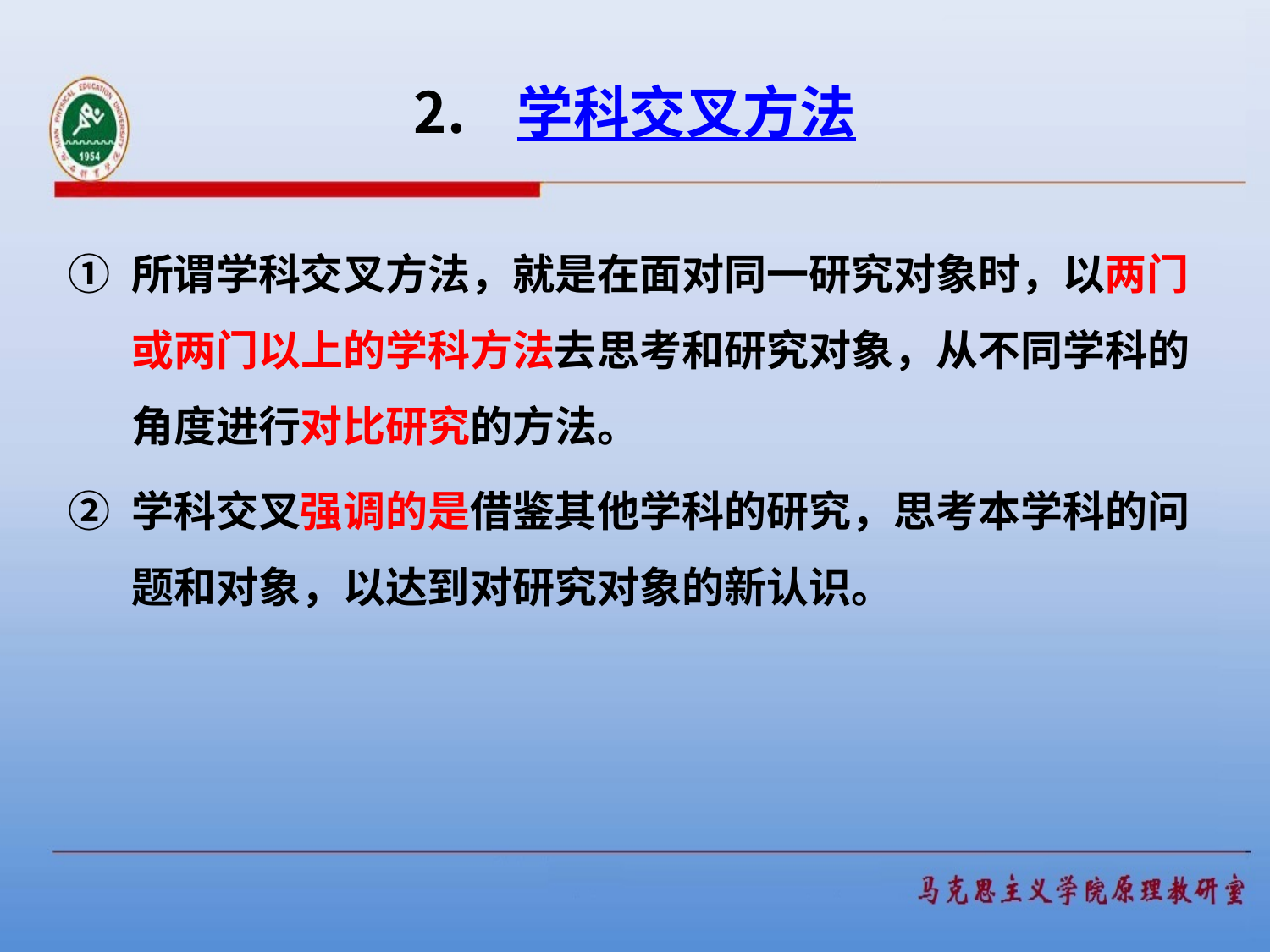

# 学科交叉方法
所谓学科交叉方法，就是在面对同一研究对象时，以两门或两门以上的学科方法去思考和研究对象，从不同学科的角度进行对比研究的方法。
学科交叉强调的是借鉴其他学科的研究，思考本学科的问题和对象，以达到对研究对象的新认识。